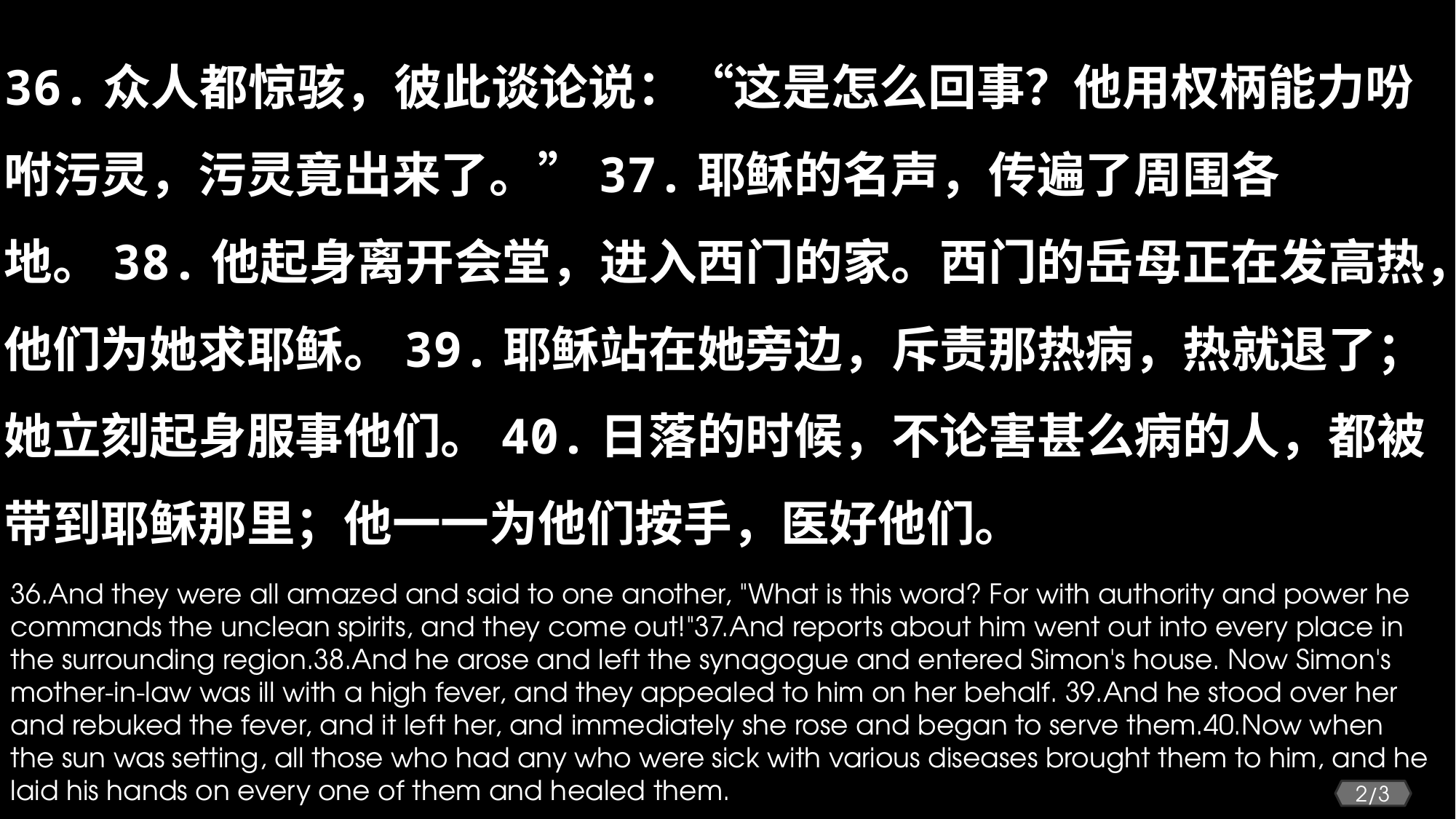

36.众人都惊骇，彼此谈论说：“这是怎么回事？他用权柄能力吩咐污灵，污灵竟出来了。”37.耶稣的名声，传遍了周围各地。38.他起身离开会堂，进入西门的家。西门的岳母正在发高热，他们为她求耶稣。39.耶稣站在她旁边，斥责那热病，热就退了；她立刻起身服事他们。40.日落的时候，不论害甚么病的人，都被带到耶稣那里；他一一为他们按手，医好他们。

36.And they were all amazed and said to one another, "What is this word? For with authority and power he commands the unclean spirits, and they come out!"37.And reports about him went out into every place in the surrounding region.38.And he arose and left the synagogue and entered Simon's house. Now Simon's mother-in-law was ill with a high fever, and they appealed to him on her behalf. 39.And he stood over her and rebuked the fever, and it left her, and immediately she rose and began to serve them.40.Now when the sun was setting, all those who had any who were sick with various diseases brought them to him, and he laid his hands on every one of them and healed them.
2/3